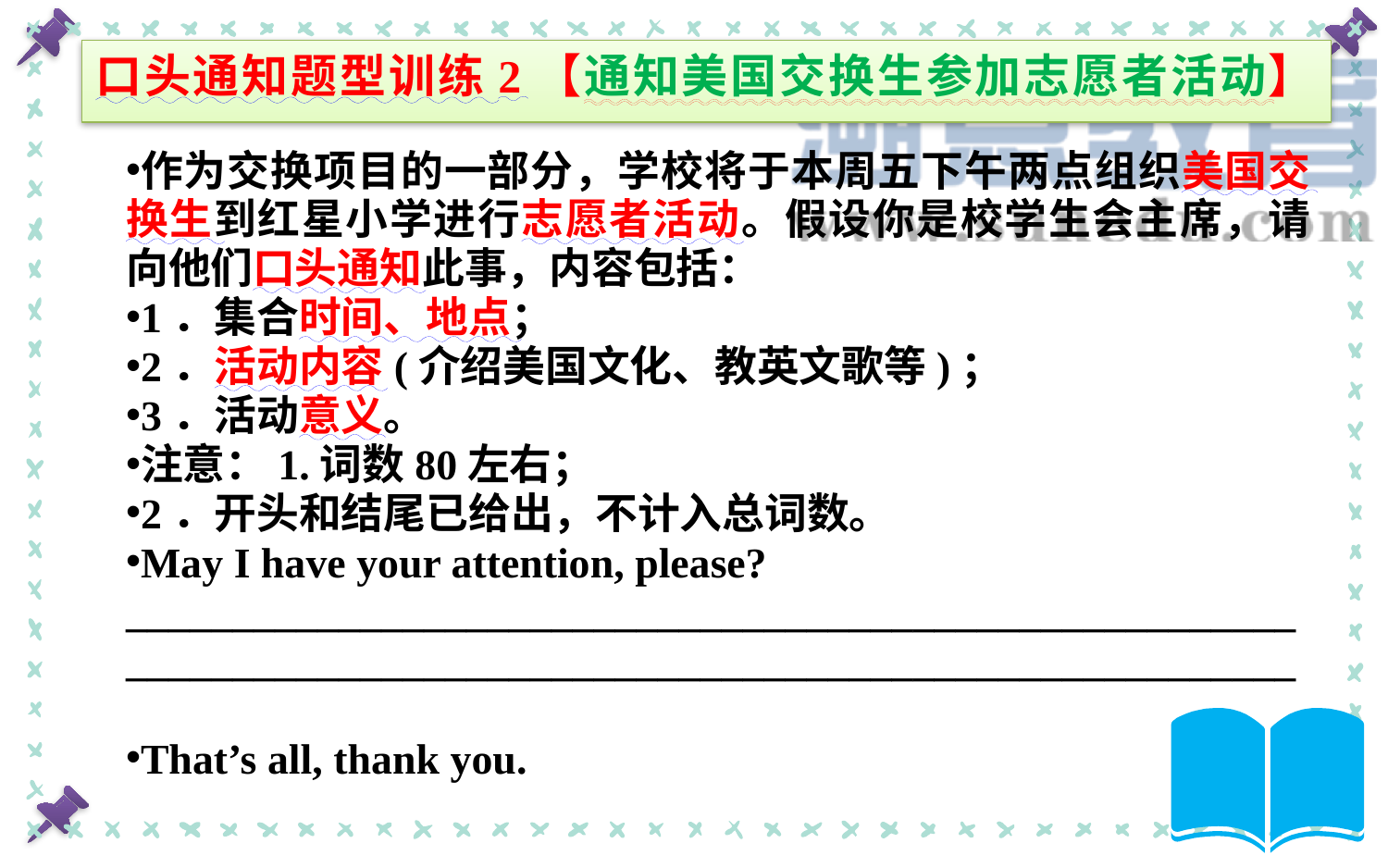

# 口头通知题型训练2【通知美国交换生参加志愿者活动】
作为交换项目的一部分，学校将于本周五下午两点组织美国交换生到红星小学进行志愿者活动。假设你是校学生会主席，请向他们口头通知此事，内容包括：
1．集合时间、地点；
2．活动内容(介绍美国文化、教英文歌等)；
3．活动意义。
注意：1.词数80左右；
2．开头和结尾已给出，不计入总词数。
May I have your attention, please?
______________________________________________________________________________________________________________
That’s all, thank you.